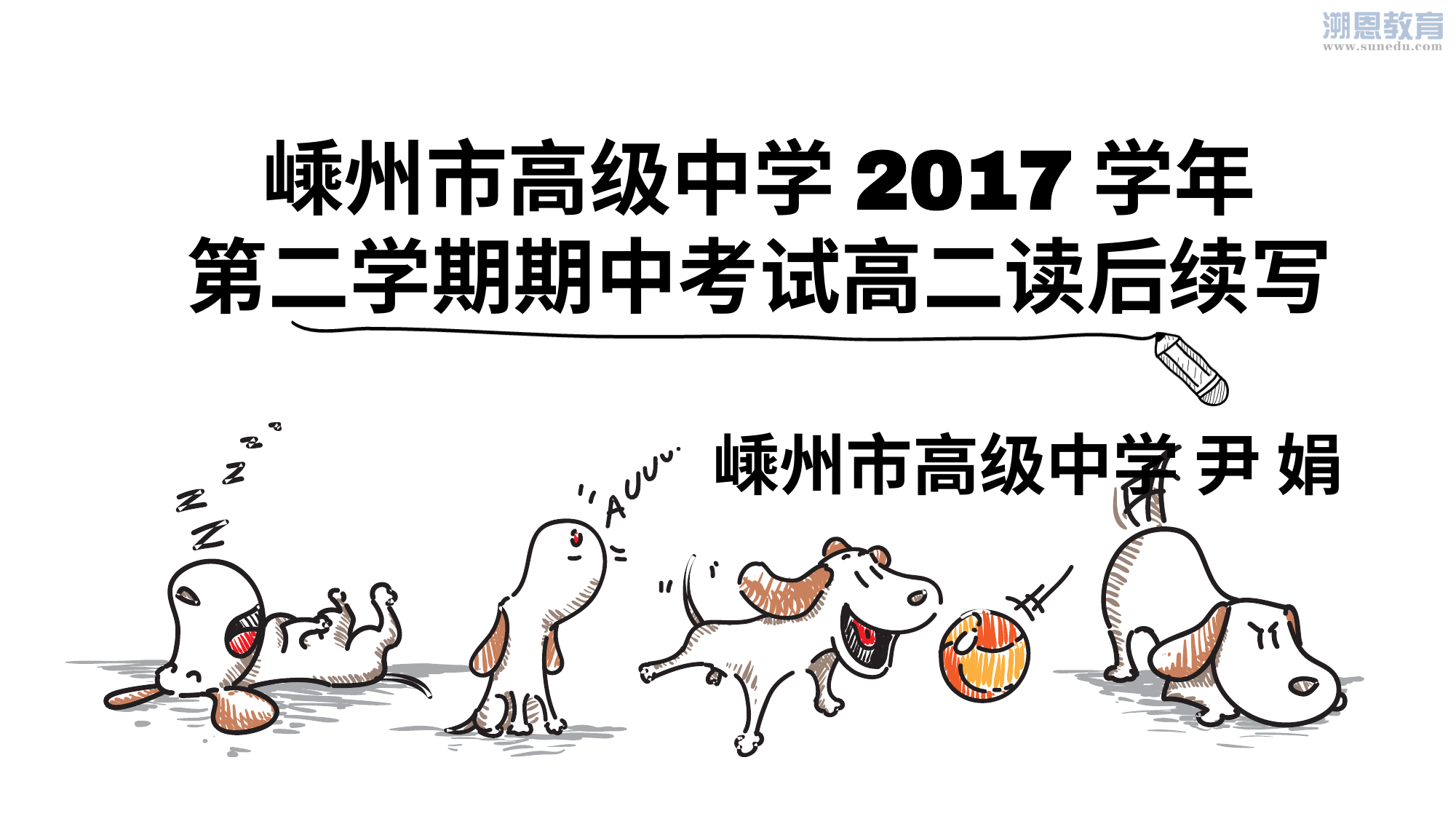

嵊州市高级中学2017学年
第二学期期中考试高二读后续写
嵊州市高级中学 尹 娟